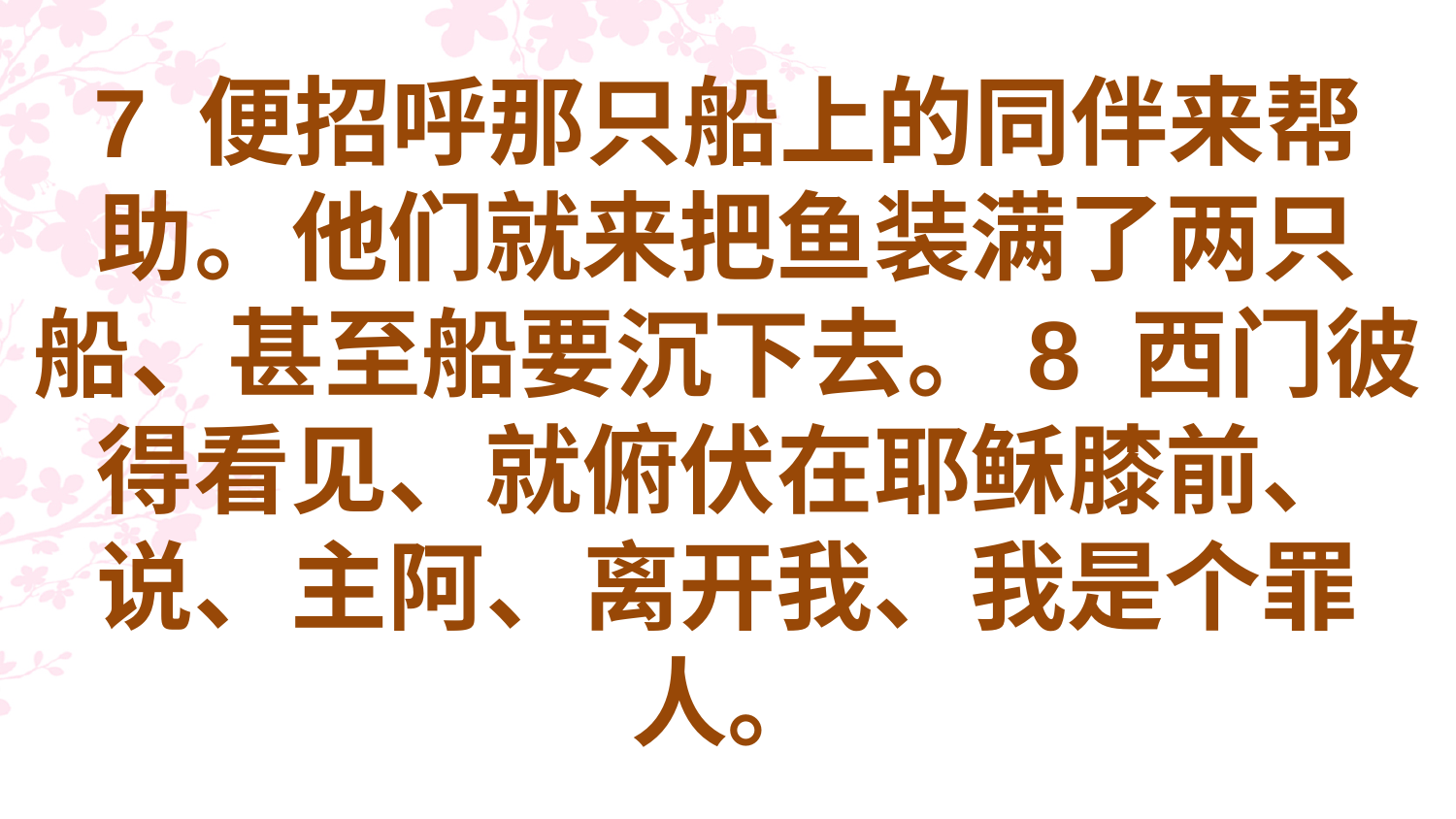

7 便招呼那只船上的同伴来帮助。他们就来把鱼装满了两只船、甚至船要沉下去。8 西门彼得看见、就俯伏在耶稣膝前、说、主阿、离开我、我是个罪人。